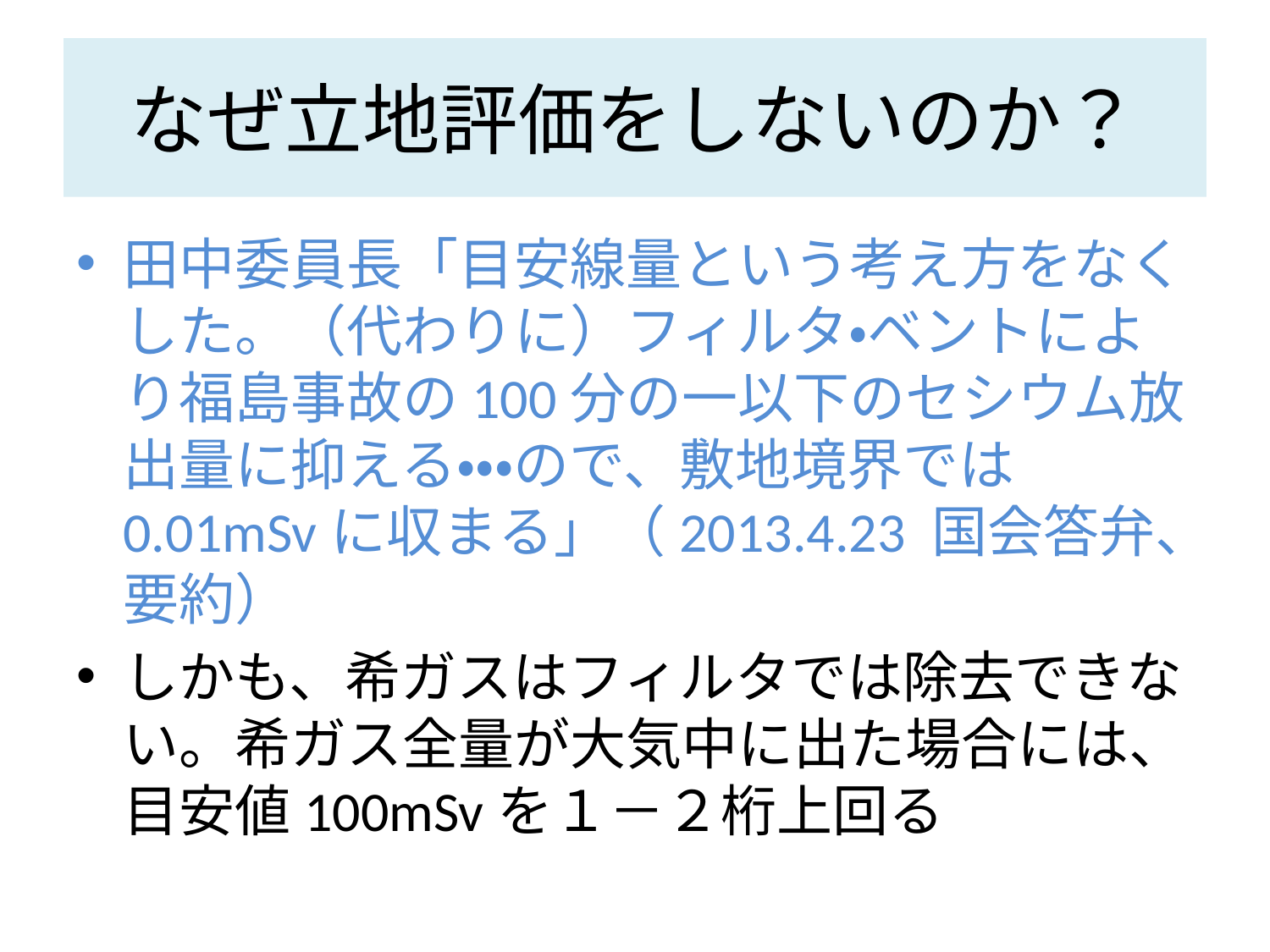

# なぜ立地評価をしないのか？
田中委員長「目安線量という考え方をなくした。（代わりに）フィルタ・ベントにより福島事故の100分の一以下のセシウム放出量に抑える・・・ので、敷地境界では0.01mSvに収まる」（2013.4.23 国会答弁、要約）
しかも、希ガスはフィルタでは除去できない。希ガス全量が大気中に出た場合には、目安値100mSvを１－２桁上回る